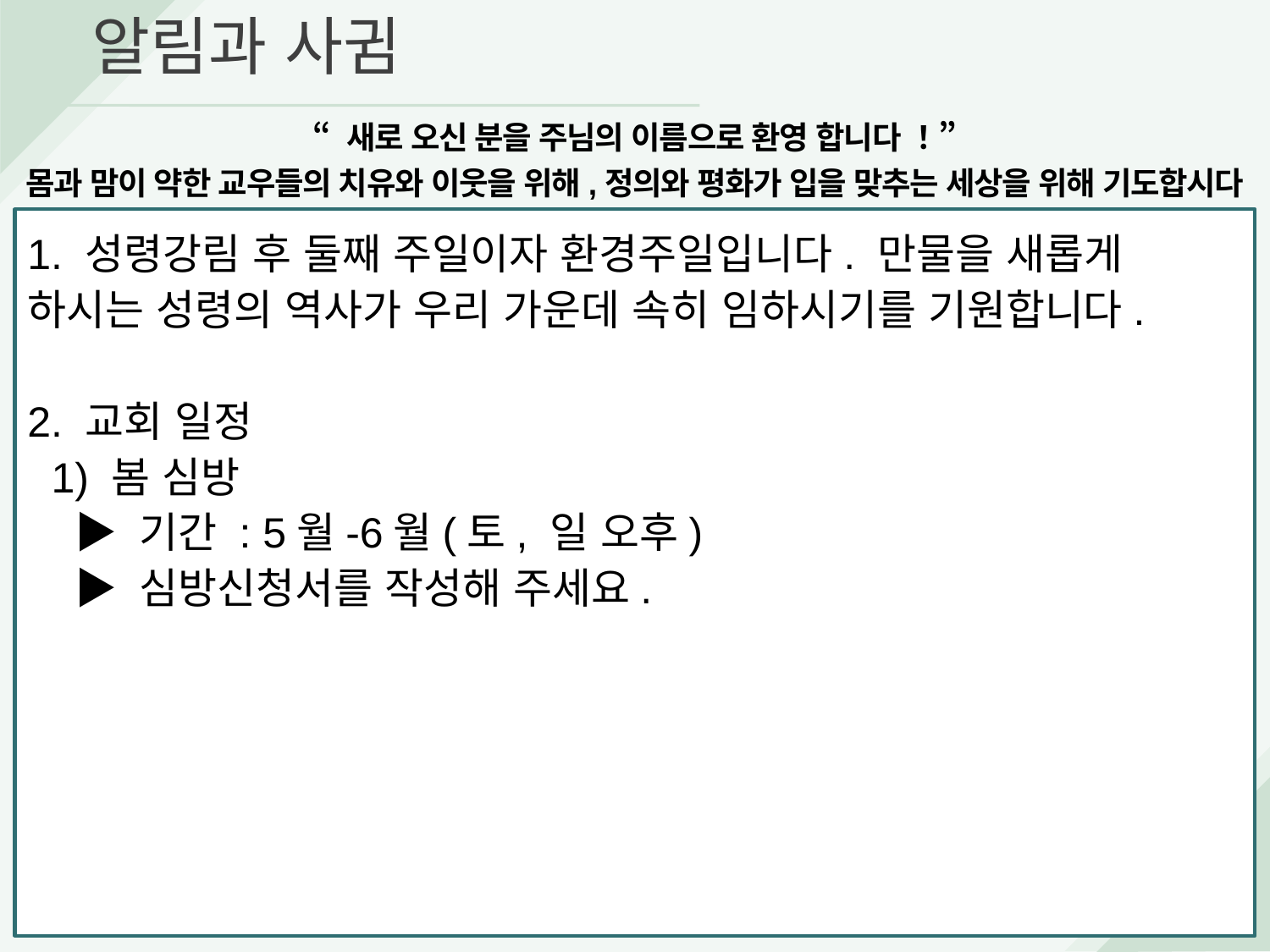

알림과 사귐
“ 새로 오신 분을 주님의 이름으로 환영 합니다 ！”
몸과 맘이 약한 교우들의 치유와 이웃을 위해,정의와 평화가 입을 맞추는 세상을 위해 기도합시다

1. 성령강림 후 둘째 주일이자 환경주일입니다. 만물을 새롭게 하시는 성령의 역사가 우리 가운데 속히 임하시기를 기원합니다.

2. 교회 일정
  1) 봄 심방
    ▶ 기간 : 5월-6월(토, 일 오후)
    ▶ 심방신청서를 작성해 주세요.